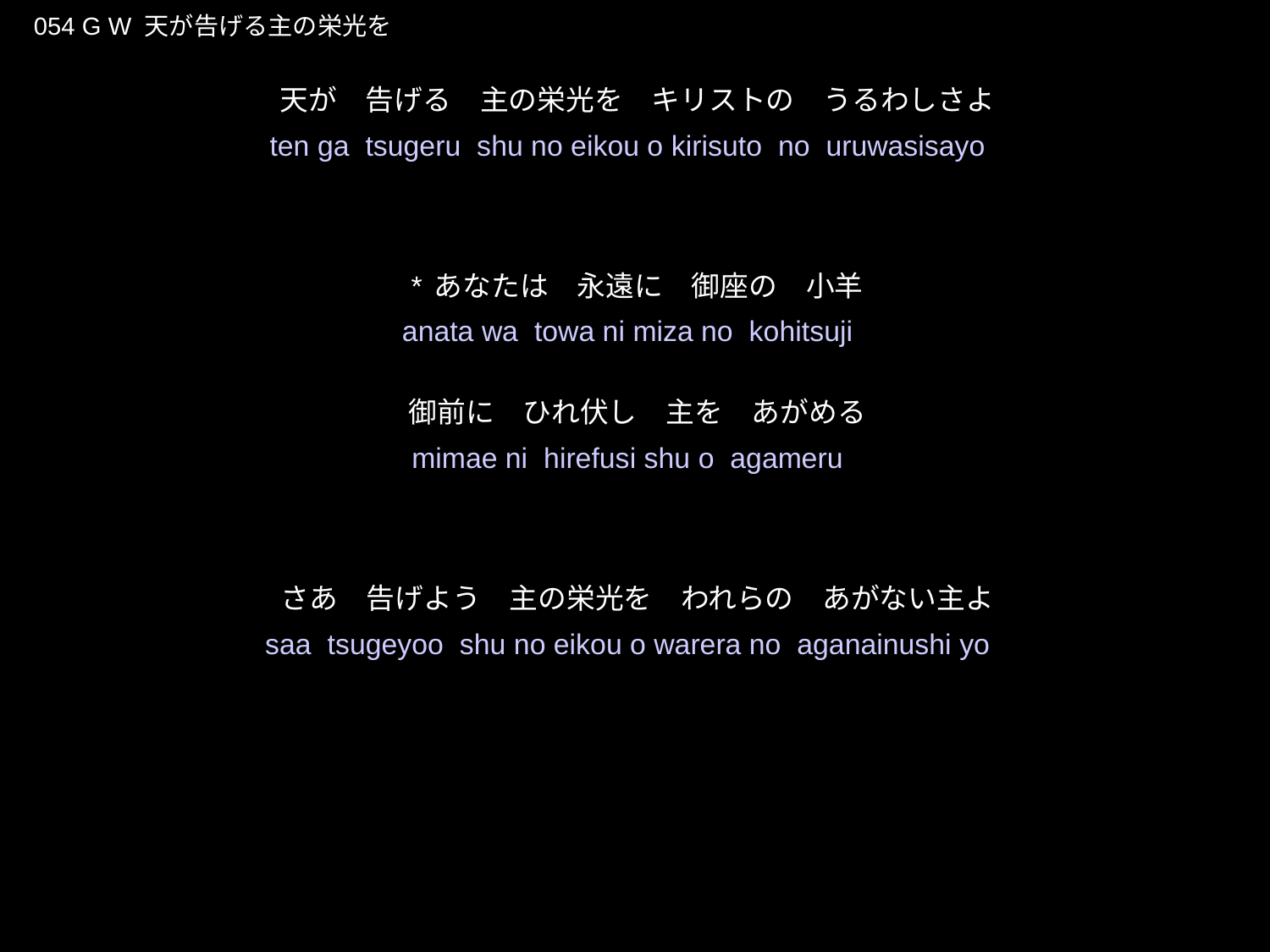

てんがつげるしゅのえいこう
★W
054 G W 天が告げる主の栄光を
天が　告げる　主の栄光を　キリストの　うるわしさよ
*あなたは　永遠に　御座の　小羊
御前に　ひれ伏し　主を　あがめる
さあ　告げよう　主の栄光を　われらの　あがない主よ
★３
ten ga  tsugeru  shu no eikou o kirisuto  no  uruwasisayo
anata wa  towa ni miza no  kohitsuji
mimae ni  hirefusi shu o  agameru
saa  tsugeyoo  shu no eikou o warera no  aganainushi yo